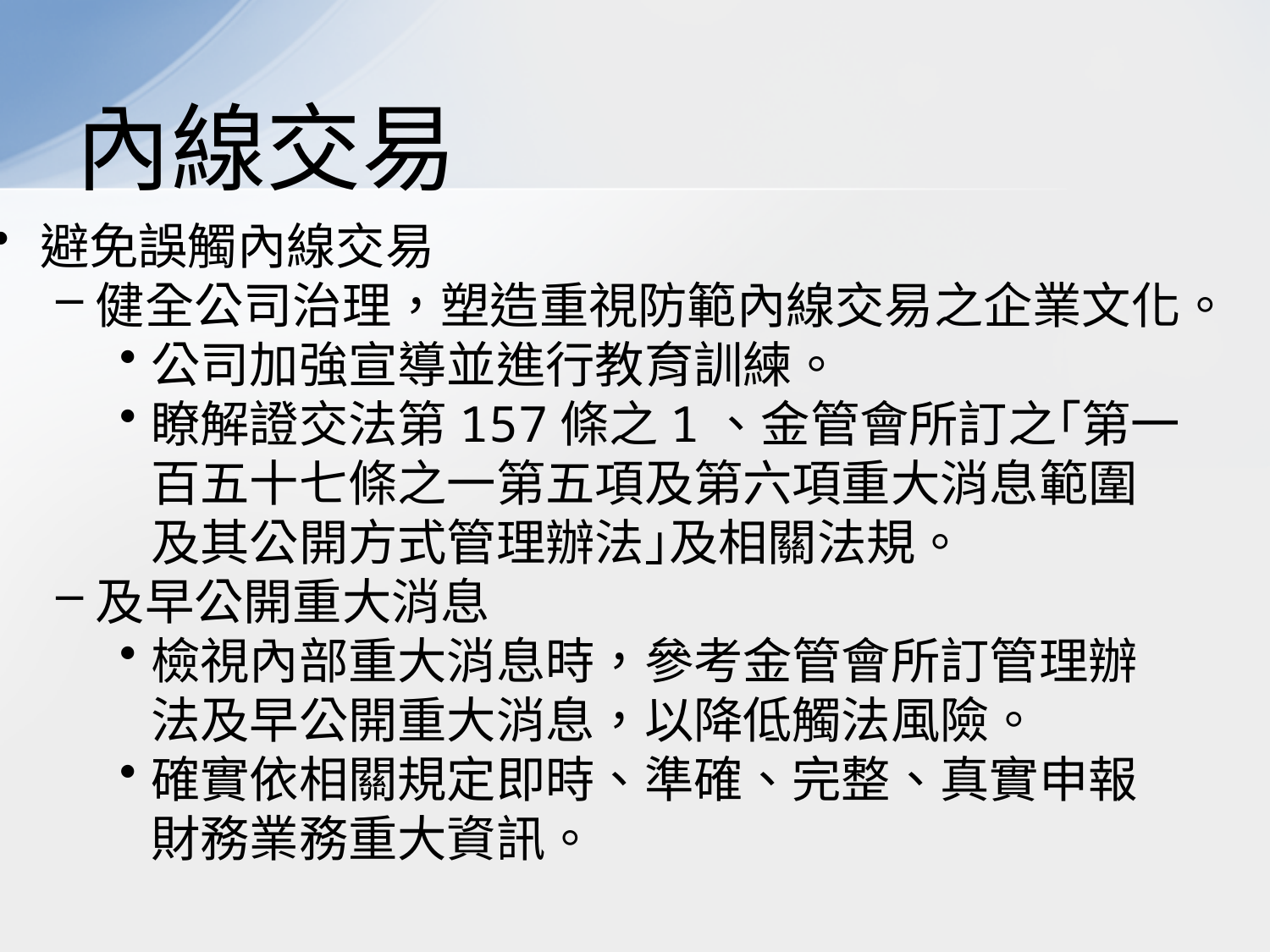

# 內線交易
避免誤觸內線交易
健全公司治理，塑造重視防範內線交易之企業文化。
公司加強宣導並進行教育訓練。
瞭解證交法第157條之1、金管會所訂之｢第一百五十七條之一第五項及第六項重大消息範圍及其公開方式管理辦法｣及相關法規。
及早公開重大消息
檢視內部重大消息時，參考金管會所訂管理辦法及早公開重大消息，以降低觸法風險。
確實依相關規定即時、準確、完整、真實申報財務業務重大資訊。